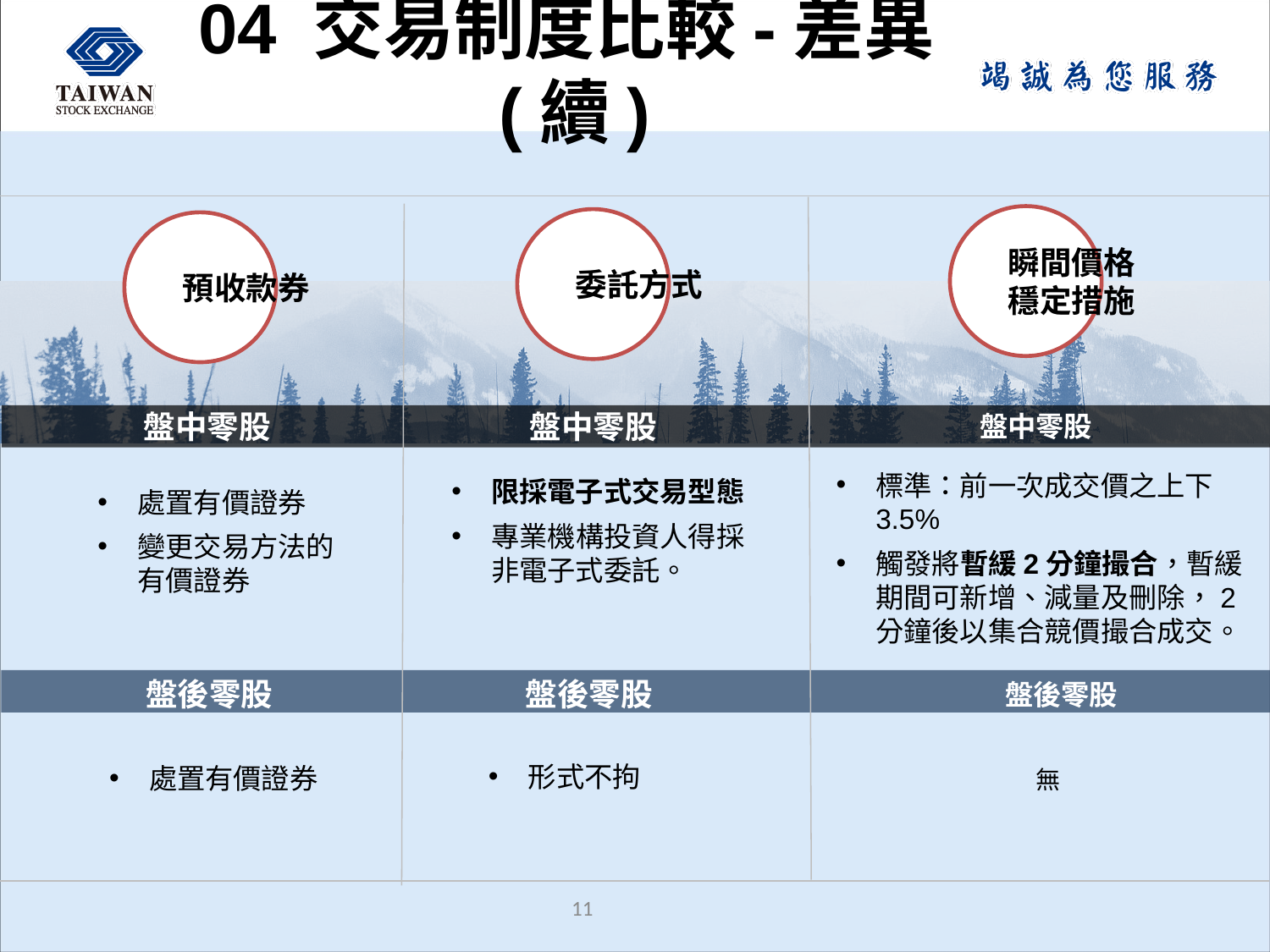

# 04 交易制度比較-差異(續)
預收款券

盤後零股
瞬間價格
穩定措施
委託方式
盤中零股
盤中零股
盤中零股
標準：前一次成交價之上下3.5%
觸發將暫緩2分鐘撮合，暫緩期間可新增、減量及刪除，2分鐘後以集合競價撮合成交。
處置有價證券
變更交易方法的有價證券
限採電子式交易型態
專業機構投資人得採非電子式委託。
盤後零股
盤後零股

形式不拘
處置有價證券
無
11